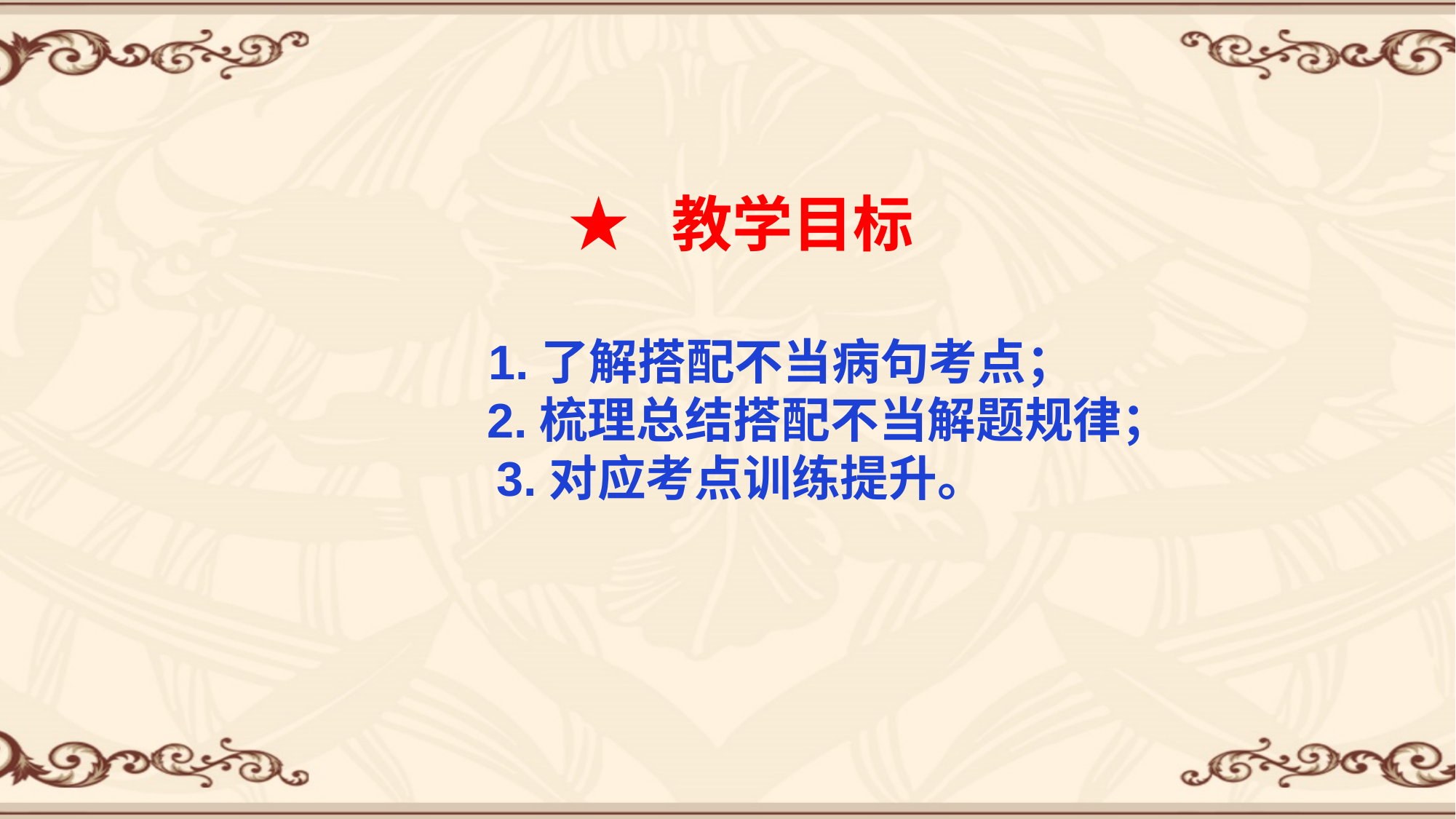

★  教学目标

      1.了解搭配不当病句考点；
             2.梳理总结搭配不当解题规律；
3.对应考点训练提升。